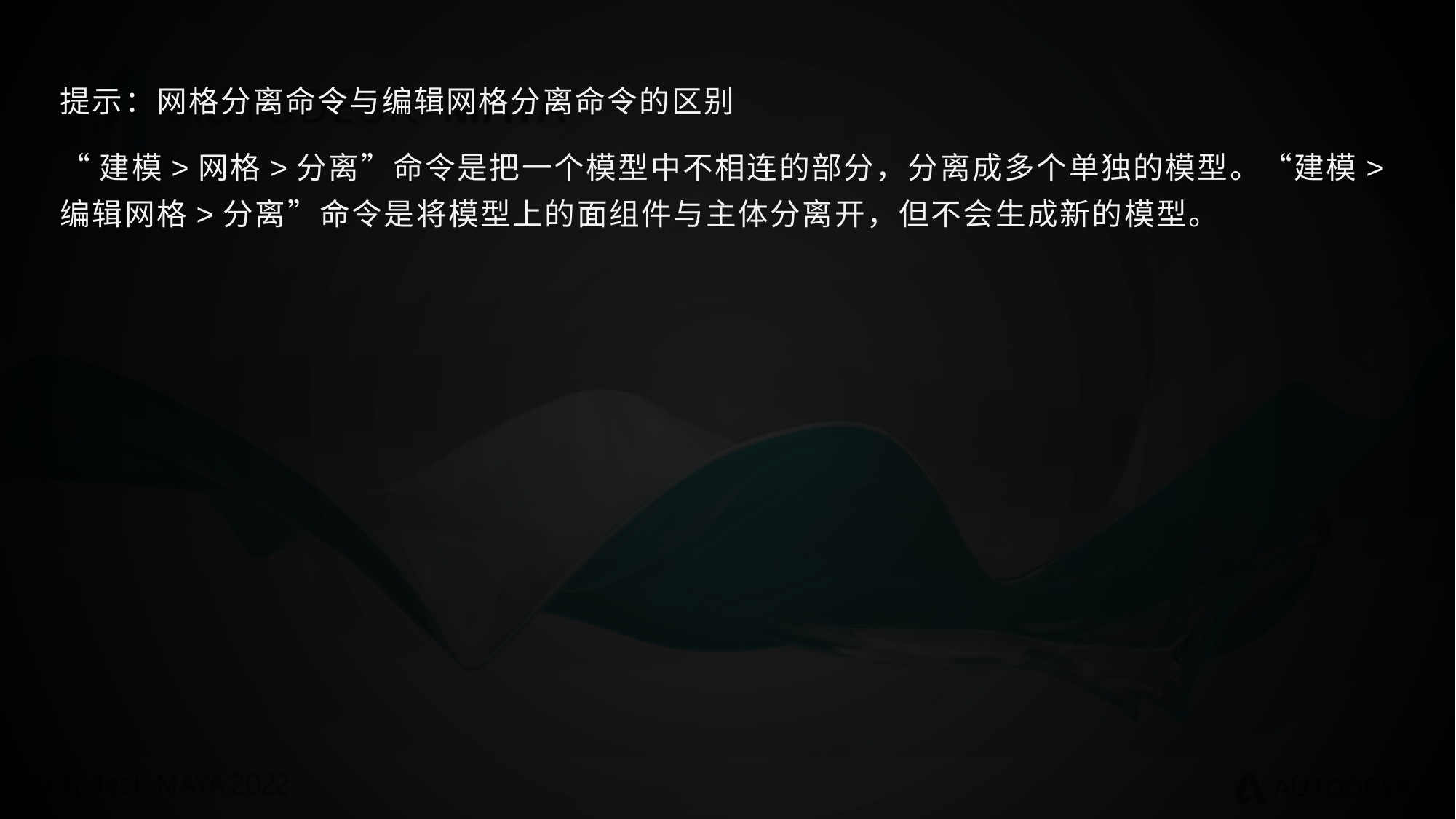

提示：网格分离命令与编辑网格分离命令的区别
“建模>网格>分离”命令是把一个模型中不相连的部分，分离成多个单独的模型。“建模>编辑网格>分离”命令是将模型上的面组件与主体分离开，但不会生成新的模型。